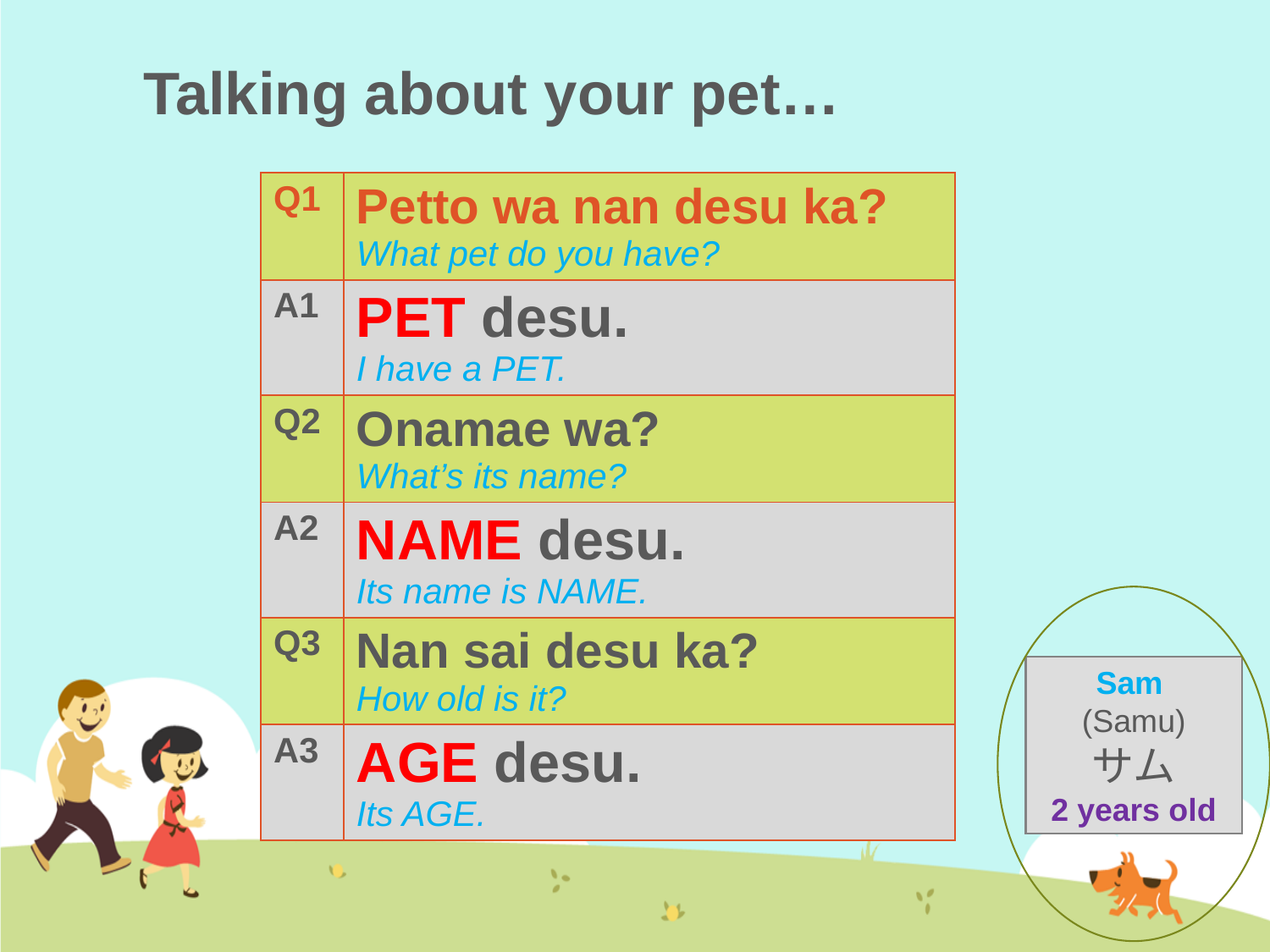

# Talking about your pet…
| Q1 | Petto wa nan desu ka? What pet do you have? |
| --- | --- |
| A1 | PET desu. I have a PET. |
| Q2 | Onamae wa? What’s its name? |
| A2 | NAME desu. Its name is NAME. |
| Q3 | Nan sai desu ka? How old is it? |
| A3 | AGE desu. Its AGE. |

Sam
(Samu)
サム
2 years old